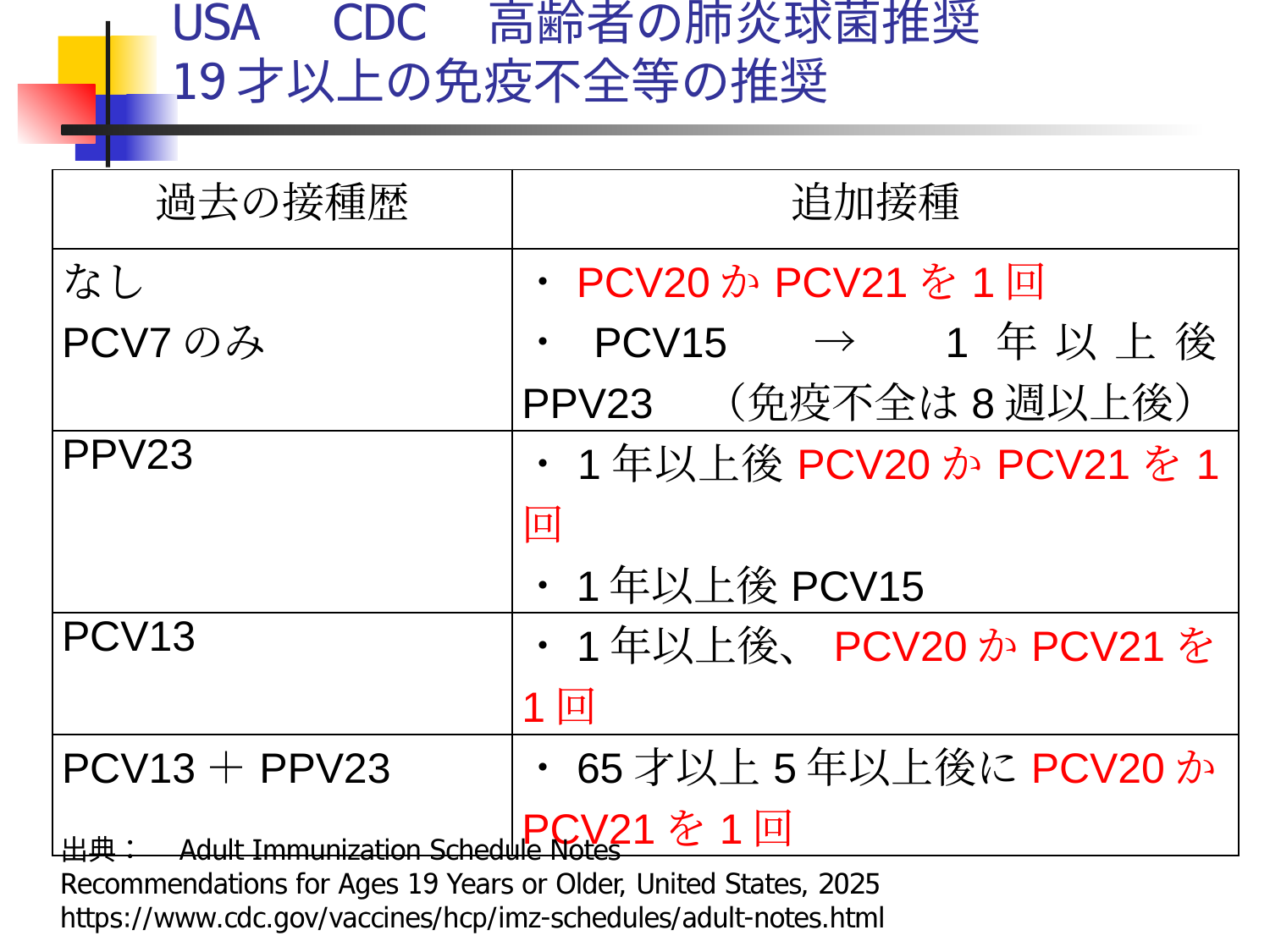

# USA　CDC　高齢者の肺炎球菌推奨 19才以上の免疫不全等の推奨

| 過去の接種歴 | 追加接種 |
| --- | --- |
| なし PCV7のみ | ・PCV20かPCV21を1回 ・PCV15　→　1年以上後PPV23　（免疫不全は8週以上後） |
| PPV23 | ・1年以上後PCV20かPCV21を1回 ・1年以上後PCV15 |
| PCV13 | ・1年以上後、PCV20かPCV21を1回 |
| PCV13＋PPV23 | ・65才以上5年以上後にPCV20かPCV21を1回 |
出典：　Adult Immunization Schedule Notes
Recommendations for Ages 19 Years or Older, United States, 2025
https://www.cdc.gov/vaccines/hcp/imz-schedules/adult-notes.html